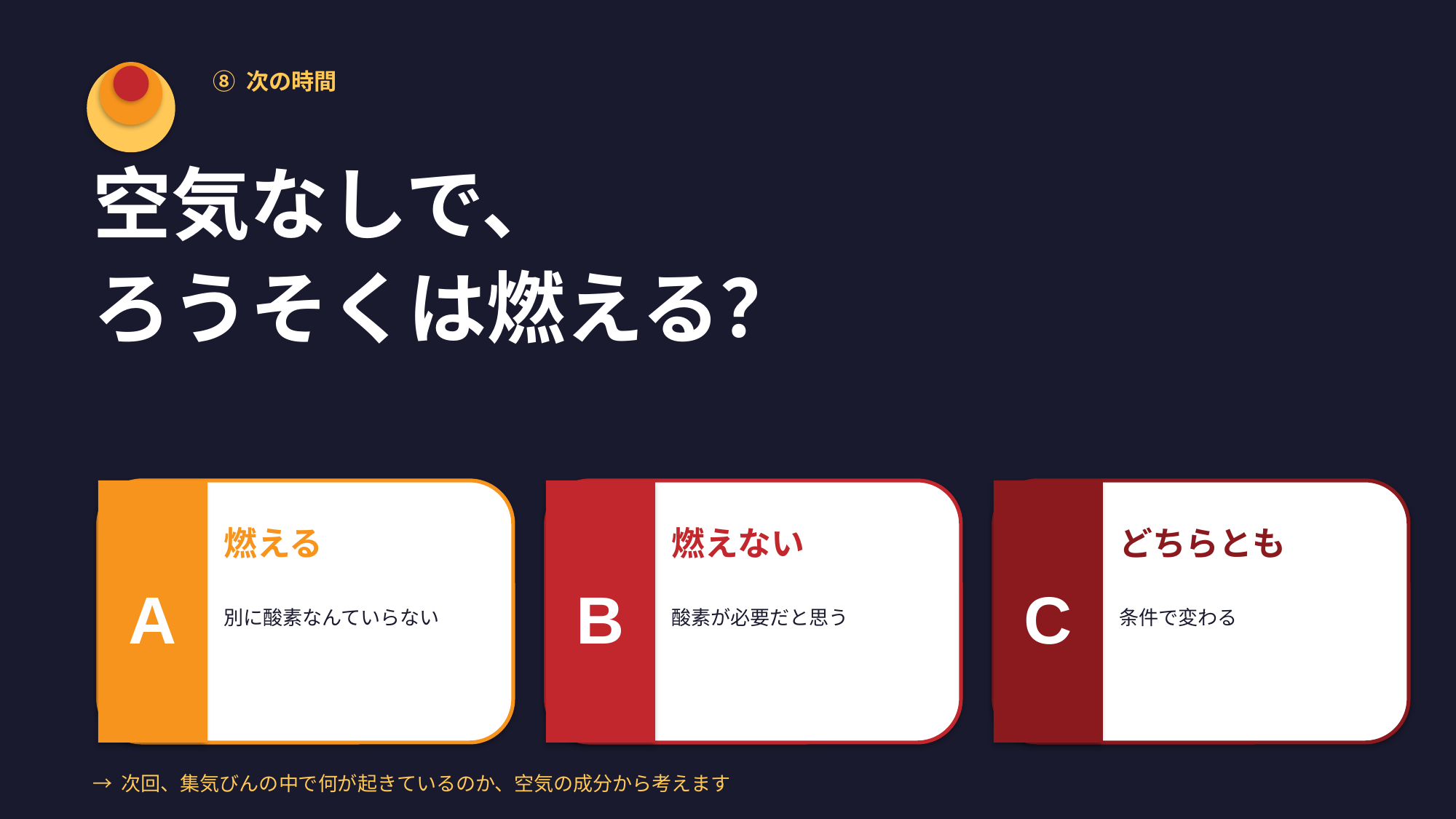

⑧ 次の時間

空気なしで、
ろうそくは燃える？

A

B

C
燃える
燃えない
どちらとも
別に酸素なんていらない
酸素が必要だと思う
条件で変わる
→ 次回、集気びんの中で何が起きているのか、空気の成分から考えます